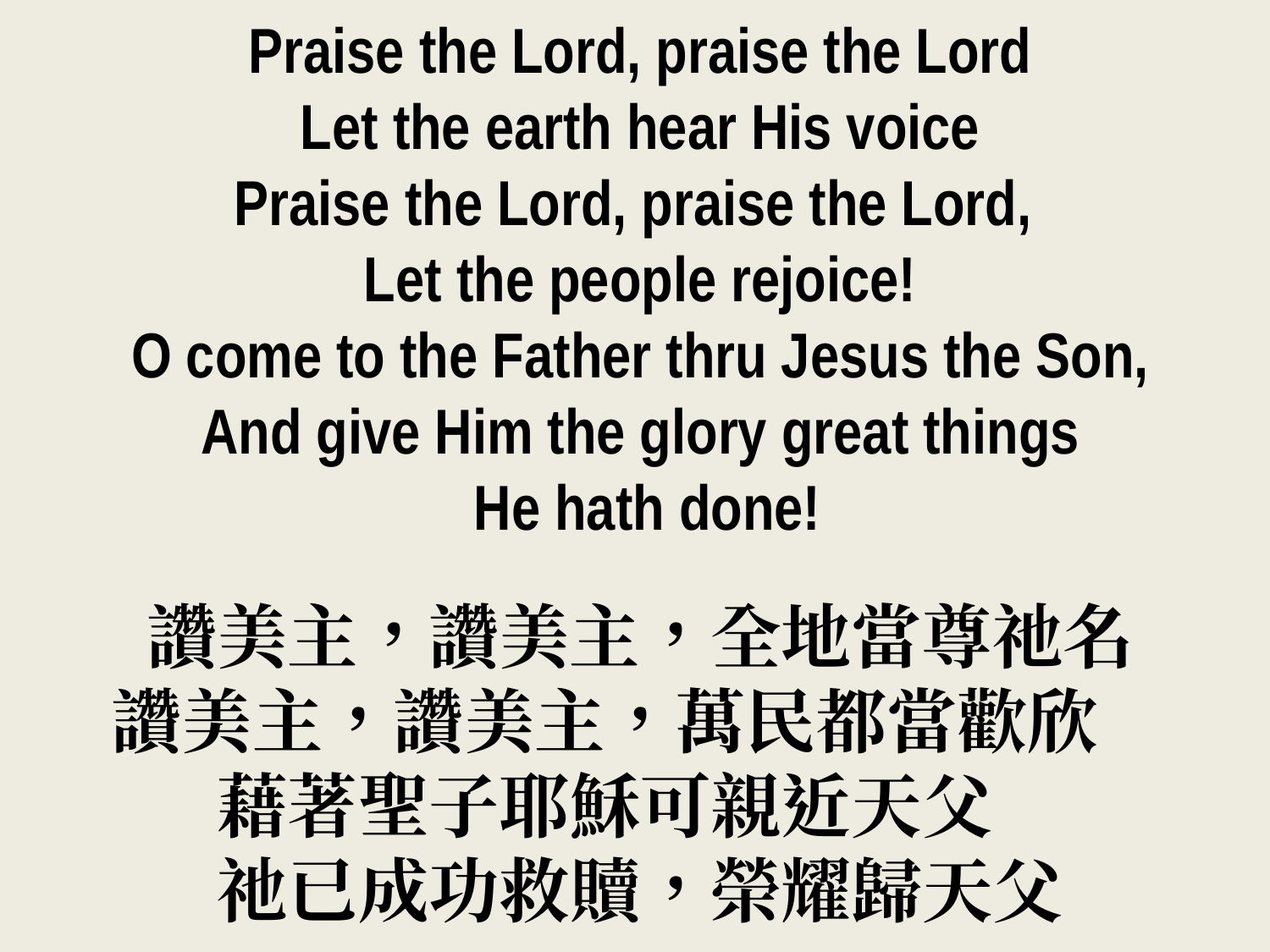

Praise the Lord, praise the Lord
Let the earth hear His voice
Praise the Lord, praise the Lord,
 Let the people rejoice!
 O come to the Father thru Jesus the Son,
And give Him the glory great things
 He hath done!
讚美主，讚美主，全地當尊祂名
讚美主，讚美主，萬民都當歡欣
藉著聖子耶穌可親近天父
祂已成功救贖，榮耀歸天父